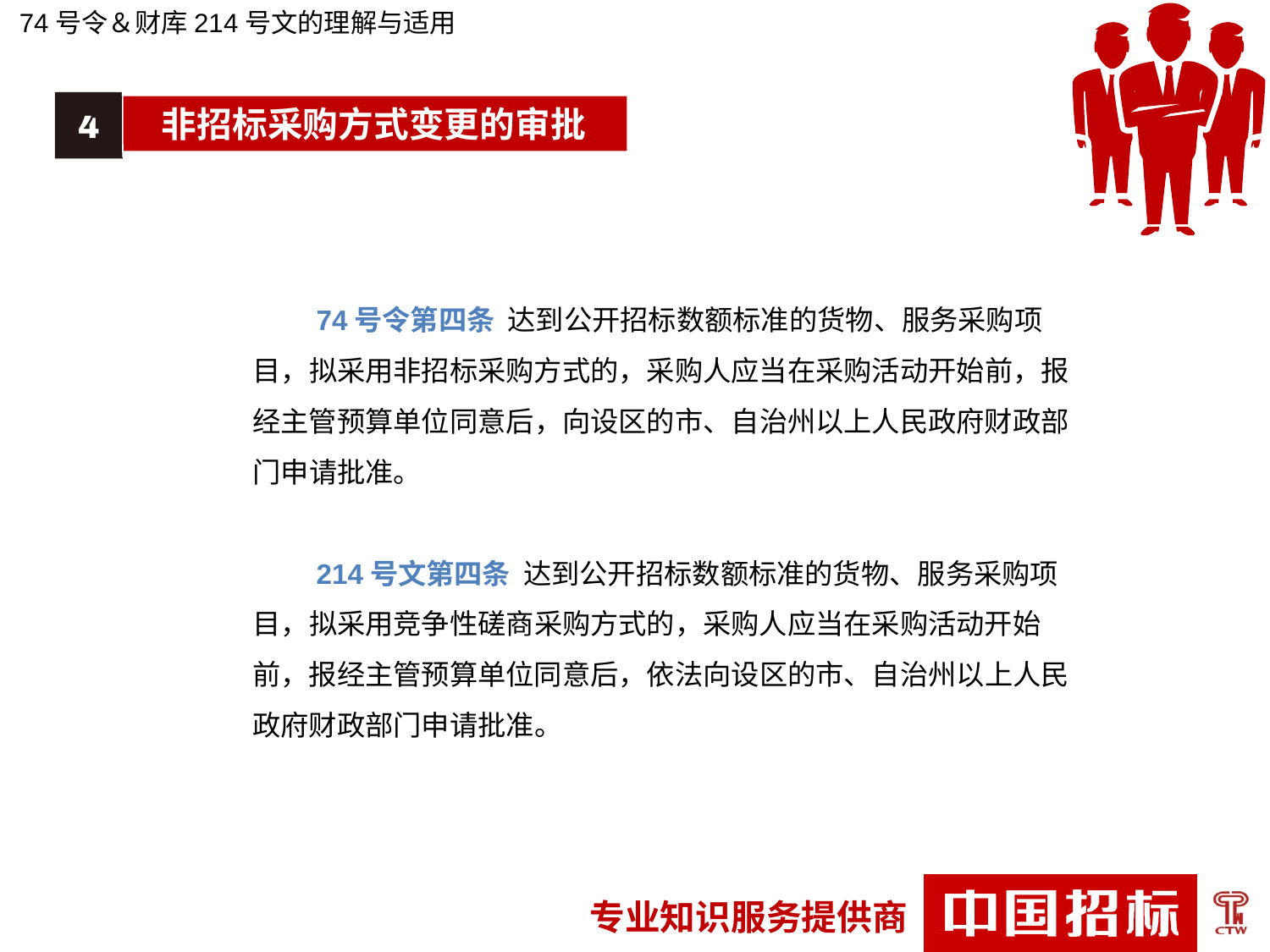

74号令＆财库214号文的理解与适用

4
非招标采购方式变更的审批
74号令第四条  达到公开招标数额标准的货物、服务采购项目，拟采用非招标采购方式的，采购人应当在采购活动开始前，报经主管预算单位同意后，向设区的市、自治州以上人民政府财政部门申请批准。

214号文第四条  达到公开招标数额标准的货物、服务采购项目，拟采用竞争性磋商采购方式的，采购人应当在采购活动开始前，报经主管预算单位同意后，依法向设区的市、自治州以上人民政府财政部门申请批准。